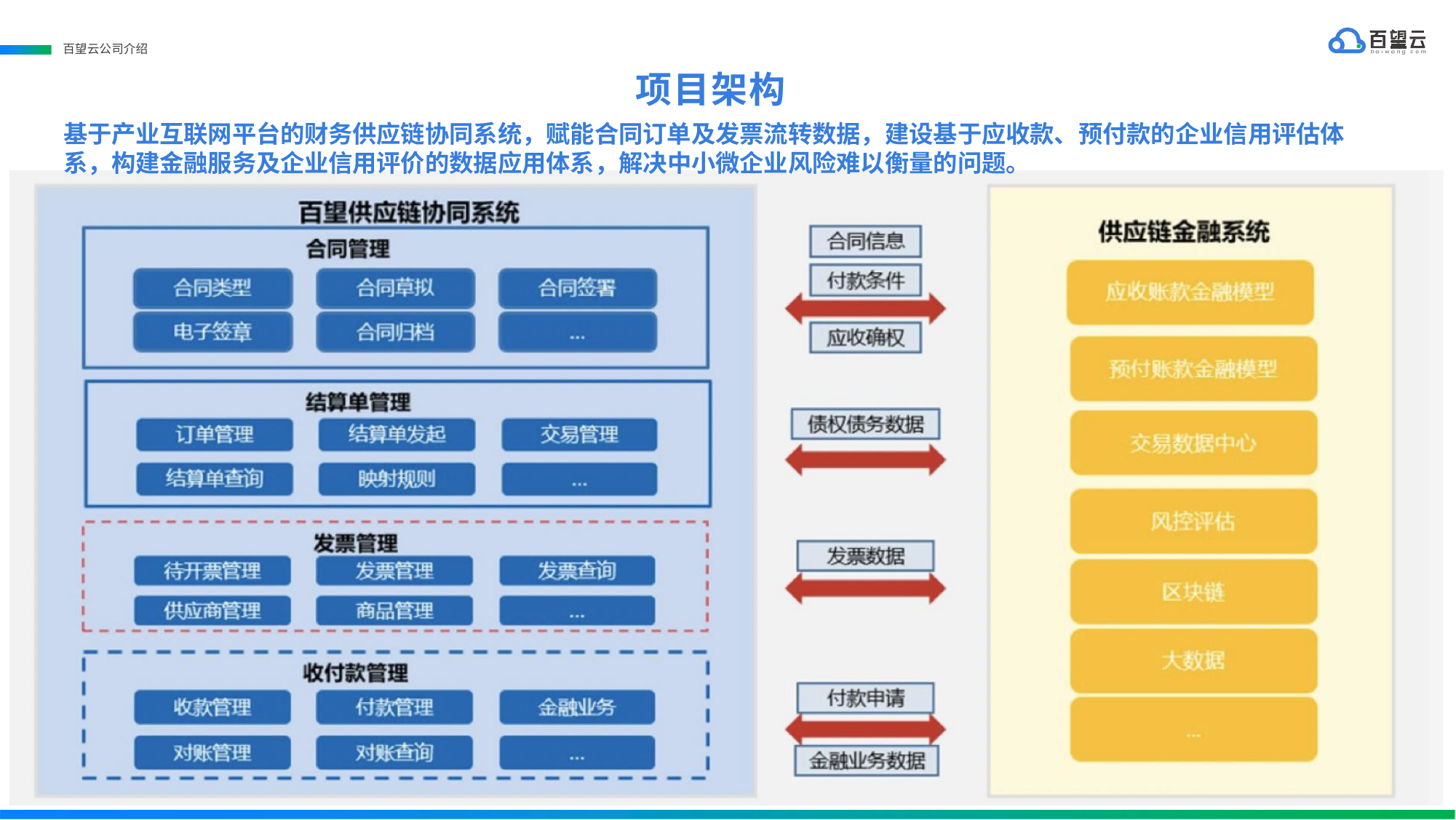

百望云公司介绍

# 项目架构
基于产业互联网平台的财务供应链协同系统，赋能合同订单及发票流转数据，建设基于应收款、预付款的企业信用评估体 系，构建金融服务及企业信用评价的数据应用体系，解决中小微企业风险难以衡量的问题。